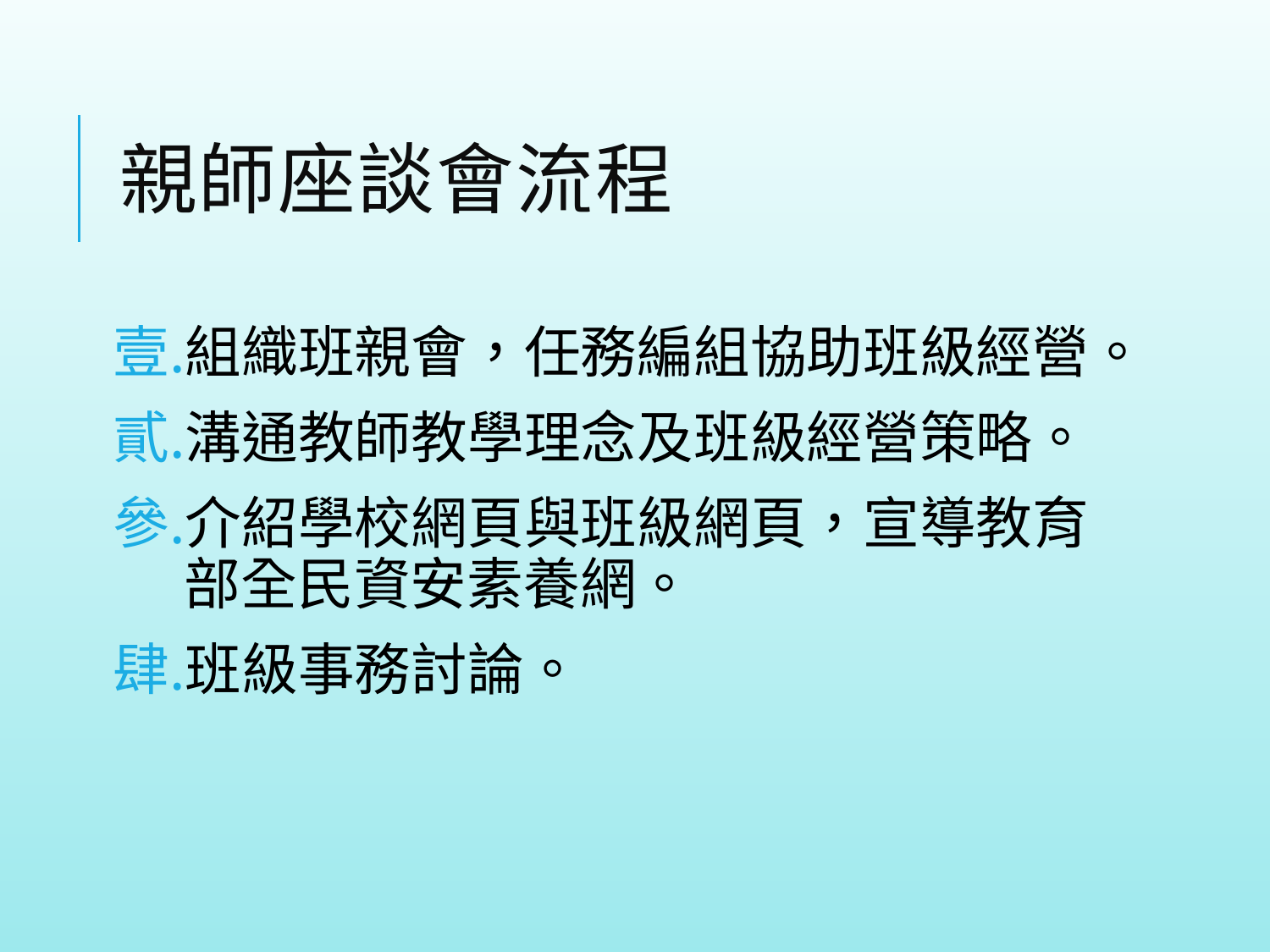

# 親師座談會流程
組織班親會，任務編組協助班級經營。
溝通教師教學理念及班級經營策略。
介紹學校網頁與班級網頁，宣導教育部全民資安素養網。
班級事務討論。